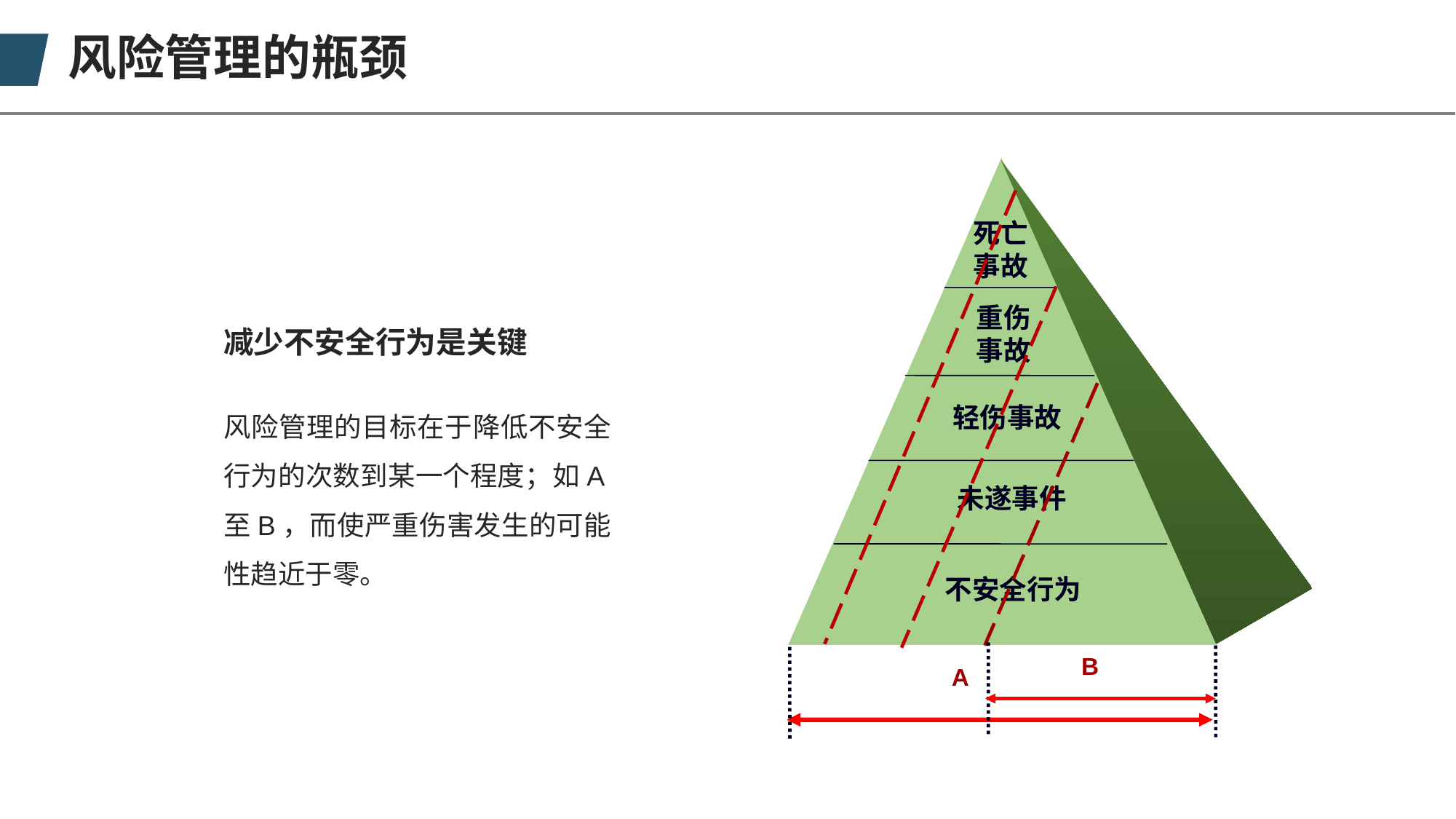

风险管理的瓶颈

死亡事故

重伤事故

轻伤事故

未遂事件

不安全行为

B

A

减少不安全行为是关键
风险管理的目标在于降低不安全行为的次数到某一个程度；如A至B，而使严重伤害发生的可能性趋近于零。